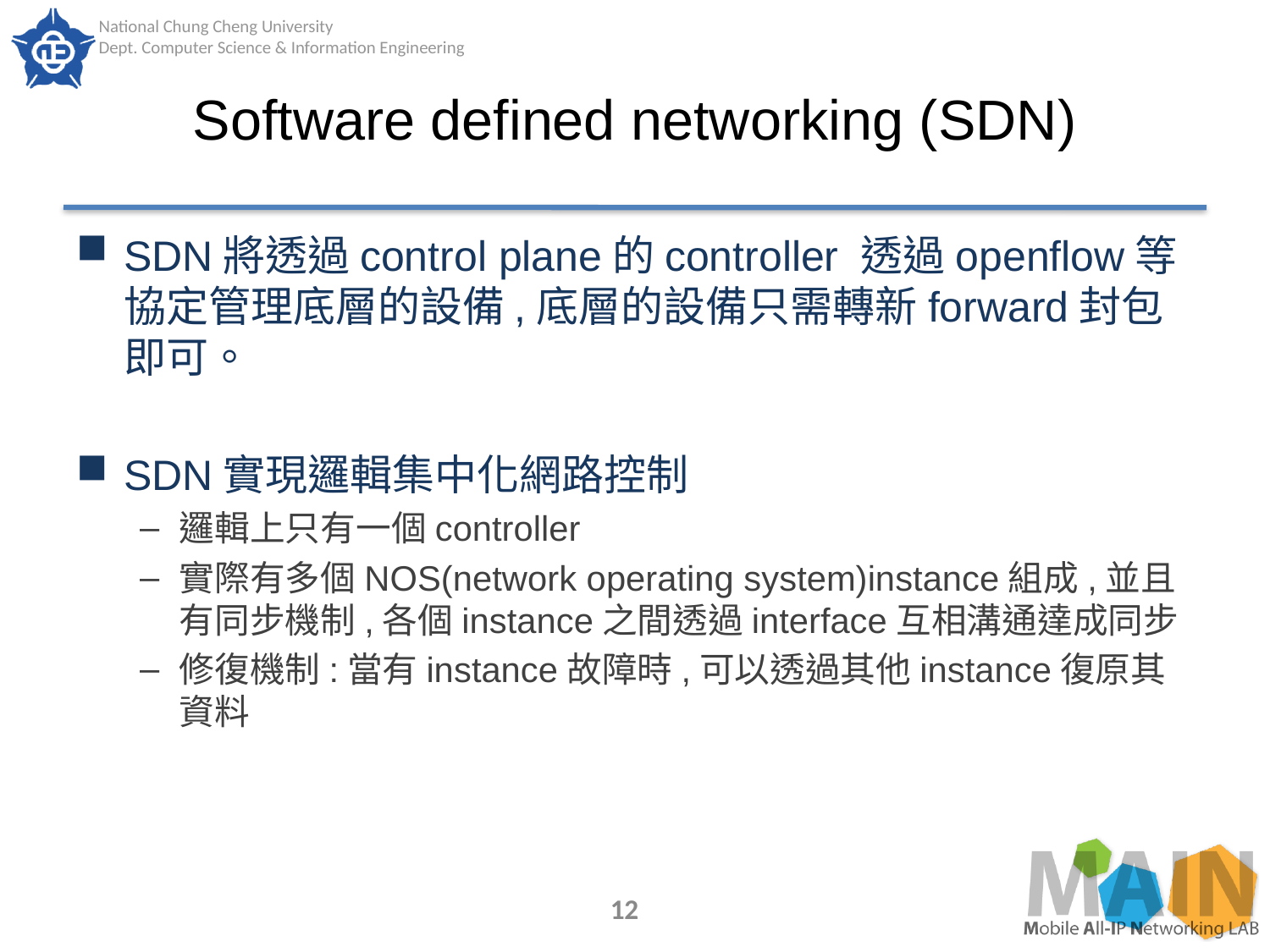

# Software defined networking (SDN)
SDN將透過control plane的controller 透過openflow等協定管理底層的設備,底層的設備只需轉新forward封包即可。

SDN實現邏輯集中化網路控制
邏輯上只有一個controller
實際有多個NOS(network operating system)instance組成,並且有同步機制,各個instance之間透過interface互相溝通達成同步
修復機制:當有instance故障時,可以透過其他instance復原其資料
12